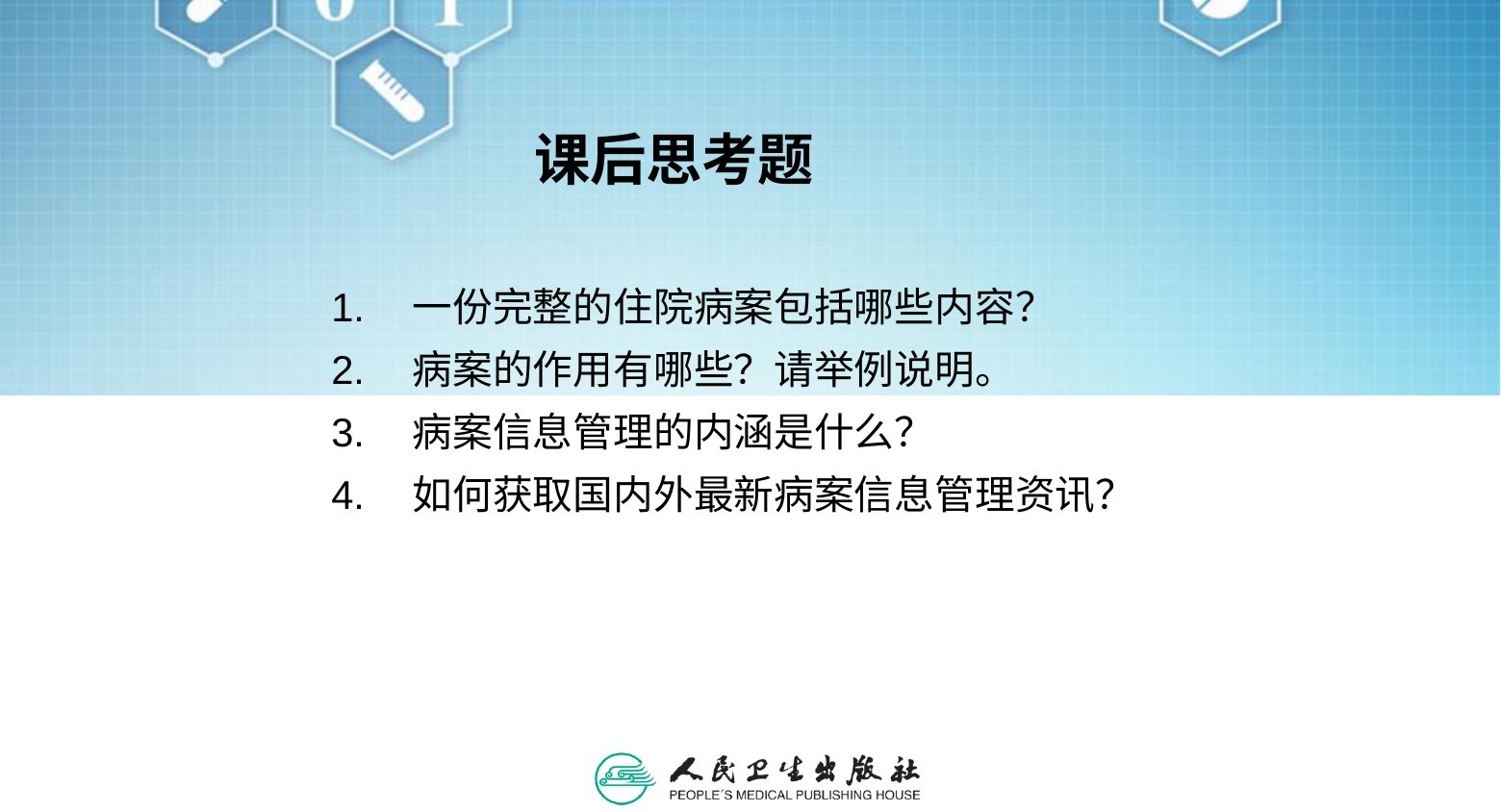

课后思考题
一份完整的住院病案包括哪些内容？
病案的作用有哪些？请举例说明。
病案信息管理的内涵是什么？
如何获取国内外最新病案信息管理资讯？